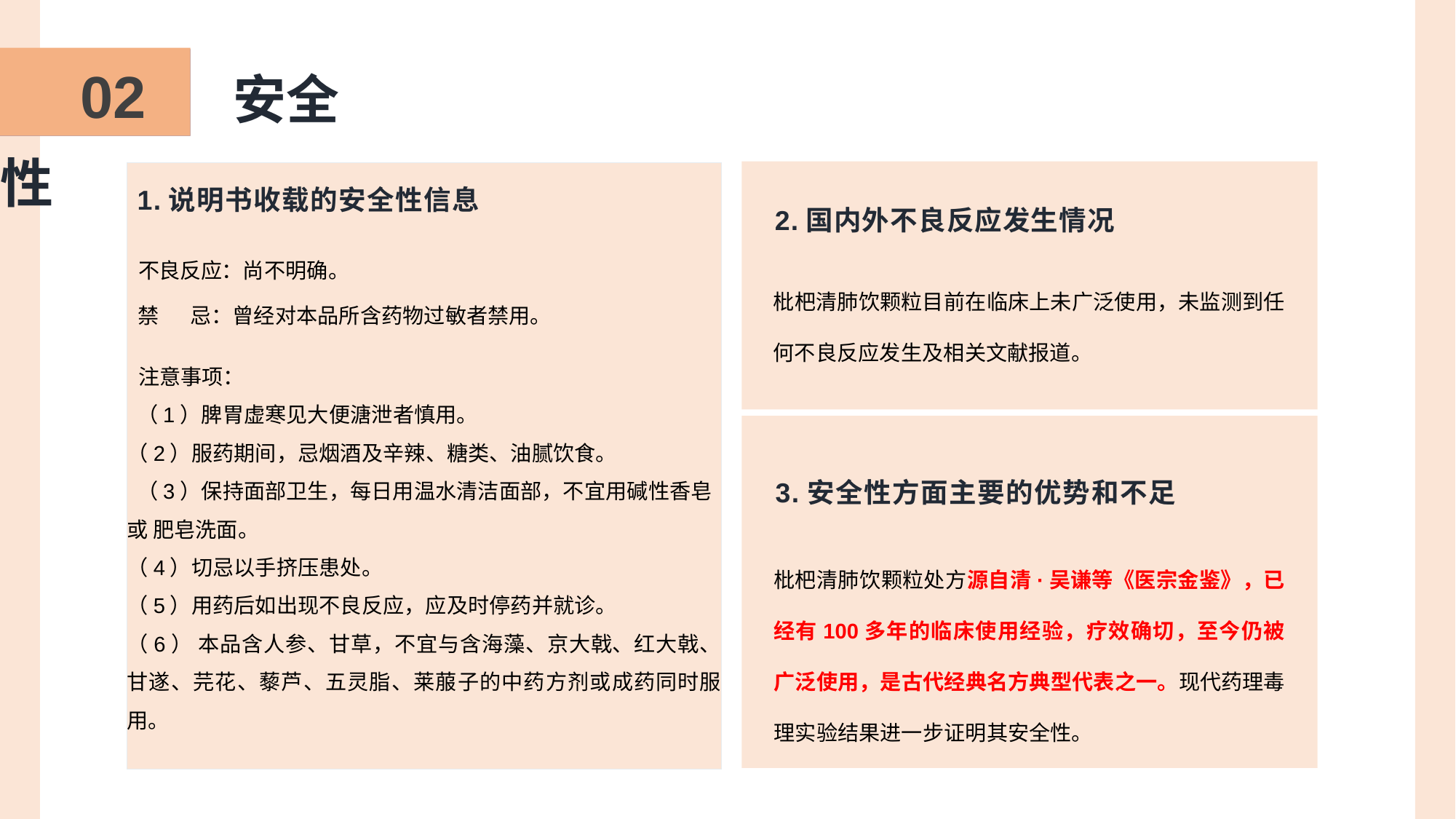

02    安全性
02

 1.说明书收载的安全性信息

 不良反应：尚不明确。
 禁       忌：曾经对本品所含药物过敏者禁用。
 注意事项：
 （1）脾胃虚寒见大便溏泄者慎用。
（2）服药期间，忌烟酒及辛辣、糖类、油腻饮食。
 （3）保持面部卫生，每日用温水清洁面部，不宜用碱性香皂或 肥皂洗面。
（4）切忌以手挤压患处。
（5）用药后如出现不良反应，应及时停药并就诊。
（6） 本品含人参、甘草，不宜与含海藻、京大戟、红大戟、甘遂、芫花、藜芦、五灵脂、莱菔子的中药方剂或成药同时服用。

2.国内外不良反应发生情况

枇杷清肺饮颗粒目前在临床上未广泛使用，未监测到任何不良反应发生及相关文献报道。

3.安全性方面主要的优势和不足

枇杷清肺饮颗粒处方源自清·吴谦等《医宗金鉴》，已经有100多年的临床使用经验，疗效确切，至今仍被广泛使用，是古代经典名方典型代表之一。现代药理毒理实验结果进一步证明其安全性。